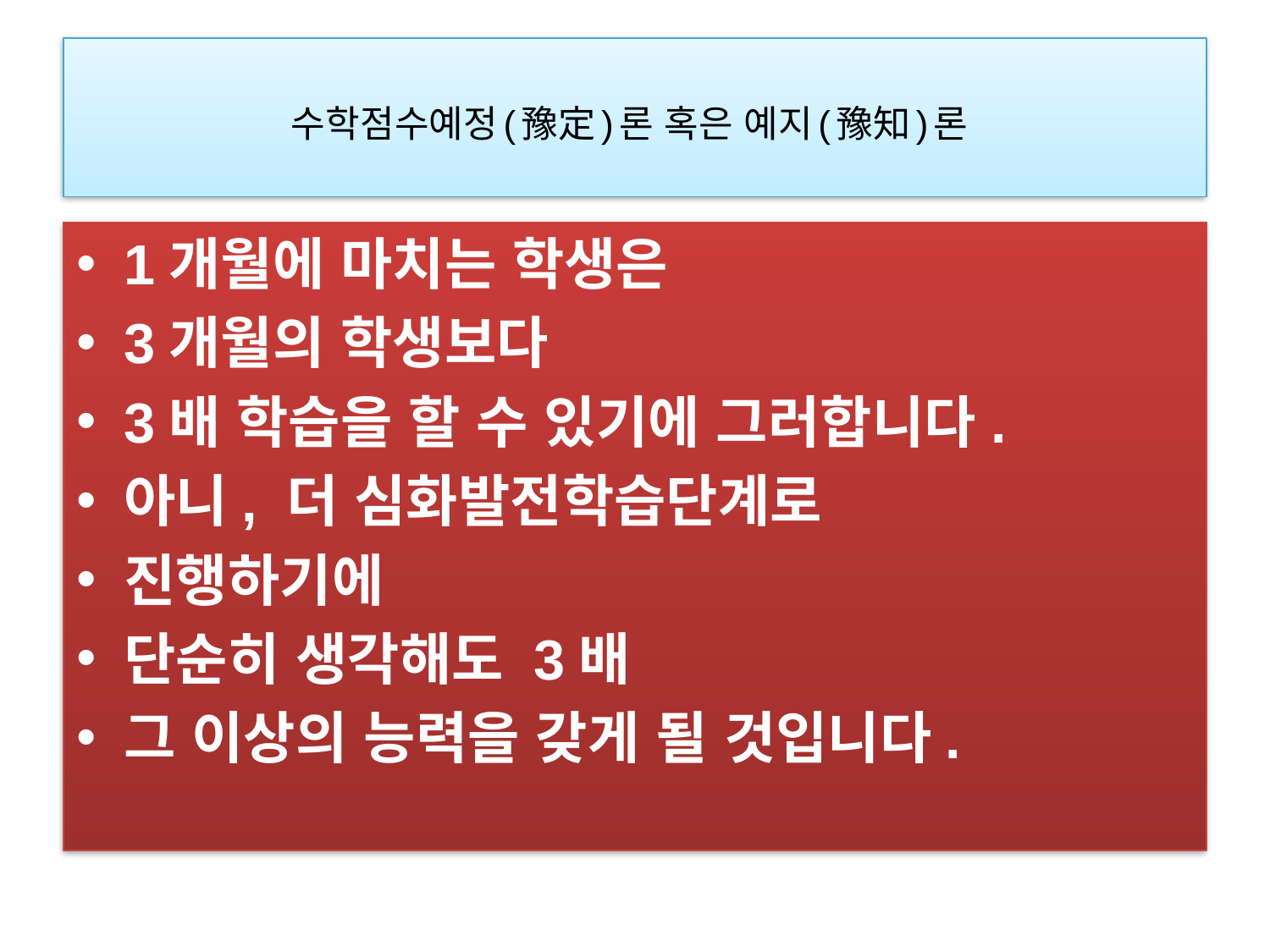

# 수학점수예정(豫定)론 혹은 예지(豫知)론
1개월에 마치는 학생은
3개월의 학생보다
3배 학습을 할 수 있기에 그러합니다.
아니, 더 심화발전학습단계로
진행하기에
단순히 생각해도 3배
그 이상의 능력을 갖게 될 것입니다.